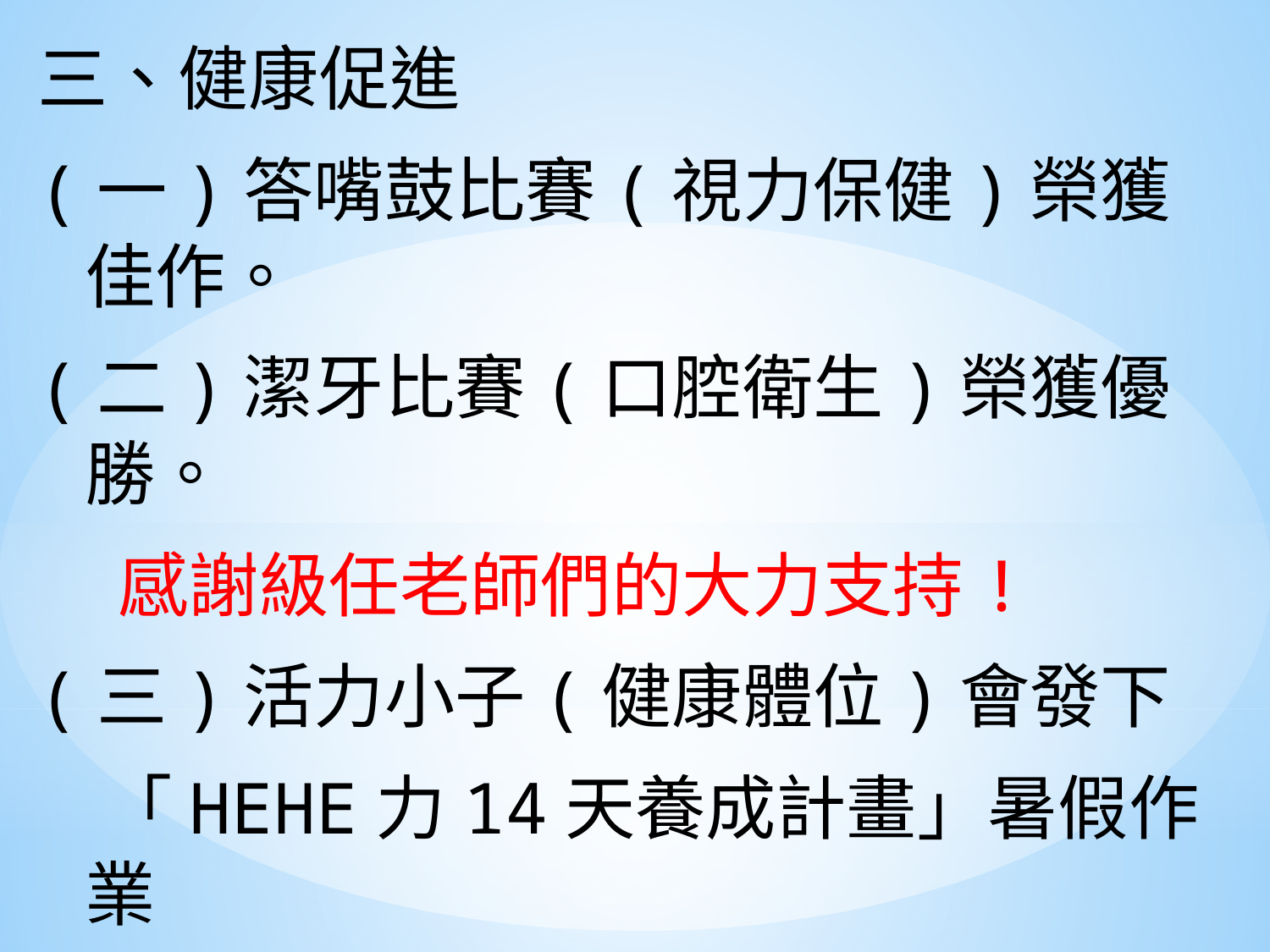

三、健康促進
(一)答嘴鼓比賽(視力保健)榮獲佳作。
(二)潔牙比賽(口腔衛生)榮獲優勝。
    感謝級任老師們的大力支持!
(三)活力小子(健康體位)會發下
   「HEHE力14天養成計畫」暑假作業
開學後，由衛生組收!